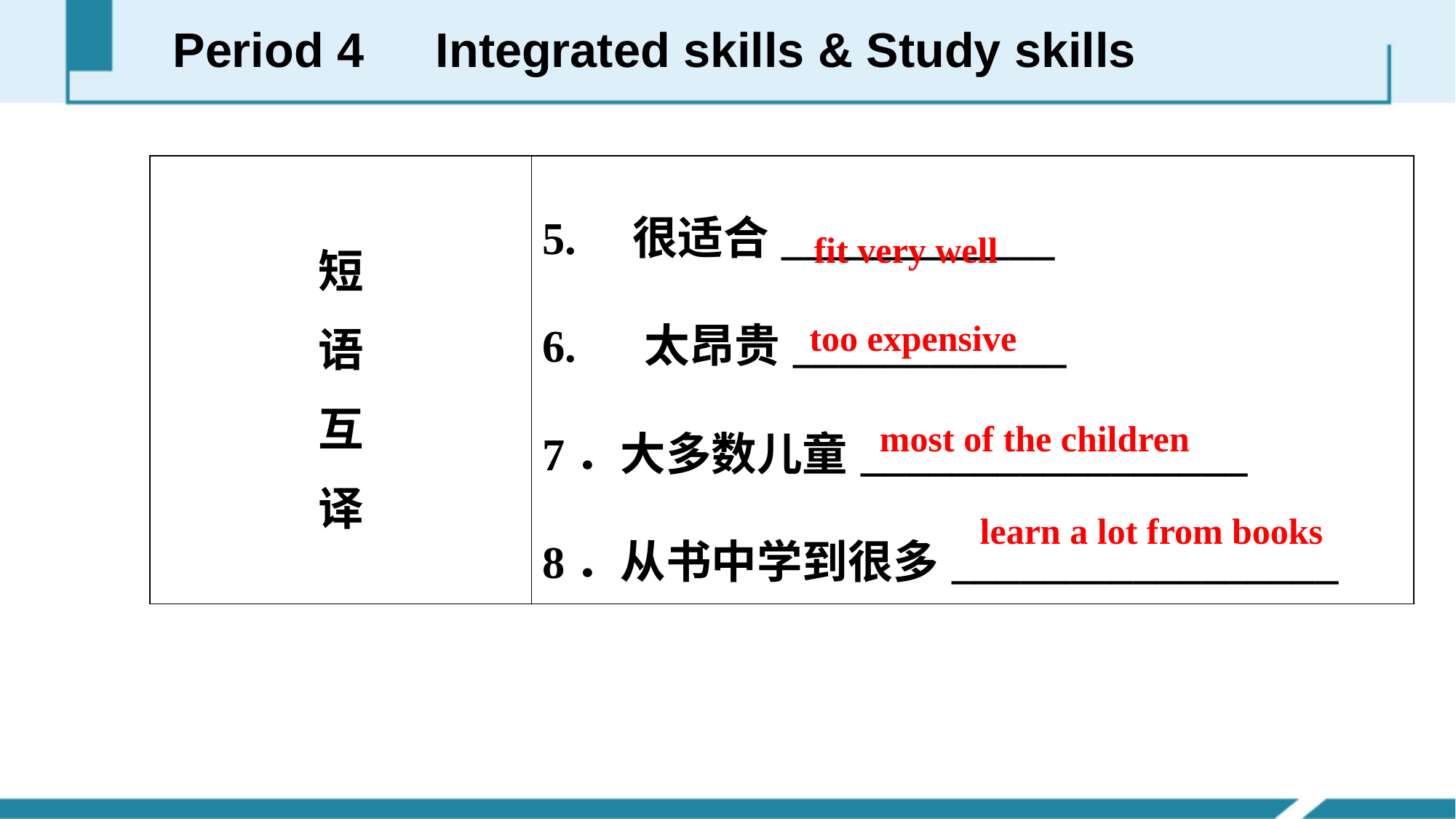

Period 4　Integrated skills & Study skills
| 短 语 互 译 | 5. 很适合\_\_\_\_\_\_\_\_\_\_\_\_ 6. 太昂贵\_\_\_\_\_\_\_\_\_\_\_\_ 7．大多数儿童\_\_\_\_\_\_\_\_\_\_\_\_\_\_\_\_\_ 8．从书中学到很多\_\_\_\_\_\_\_\_\_\_\_\_\_\_\_\_\_ |
| --- | --- |
fit very well
too expensive

most of the children
learn a lot from books